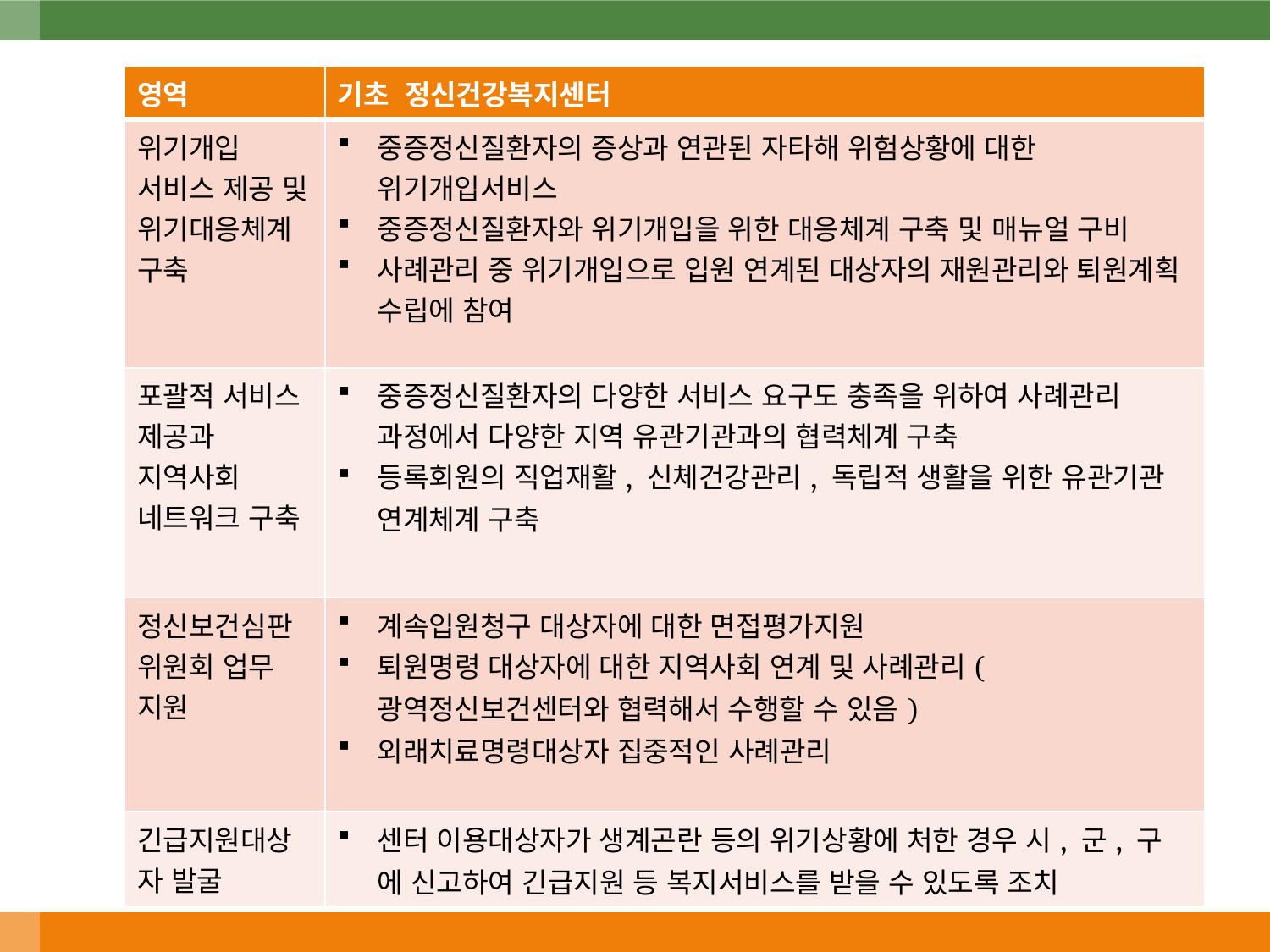

| 영역 | 기초 정신건강복지센터 |
| --- | --- |
| 위기개입 서비스 제공 및 위기대응체계 구축 | 중증정신질환자의 증상과 연관된 자타해 위험상황에 대한 위기개입서비스 중증정신질환자와 위기개입을 위한 대응체계 구축 및 매뉴얼 구비 사례관리 중 위기개입으로 입원 연계된 대상자의 재원관리와 퇴원계획 수립에 참여 |
| 포괄적 서비스 제공과 지역사회 네트워크 구축 | 중증정신질환자의 다양한 서비스 요구도 충족을 위하여 사례관리 과정에서 다양한 지역 유관기관과의 협력체계 구축 등록회원의 직업재활, 신체건강관리, 독립적 생활을 위한 유관기관 연계체계 구축 |
| 정신보건심판위원회 업무 지원 | 계속입원청구 대상자에 대한 면접평가지원 퇴원명령 대상자에 대한 지역사회 연계 및 사례관리(광역정신보건센터와 협력해서 수행할 수 있음) 외래치료명령대상자 집중적인 사례관리 |
| 긴급지원대상자 발굴 | 센터 이용대상자가 생계곤란 등의 위기상황에 처한 경우 시, 군, 구 에 신고하여 긴급지원 등 복지서비스를 받을 수 있도록 조치 |